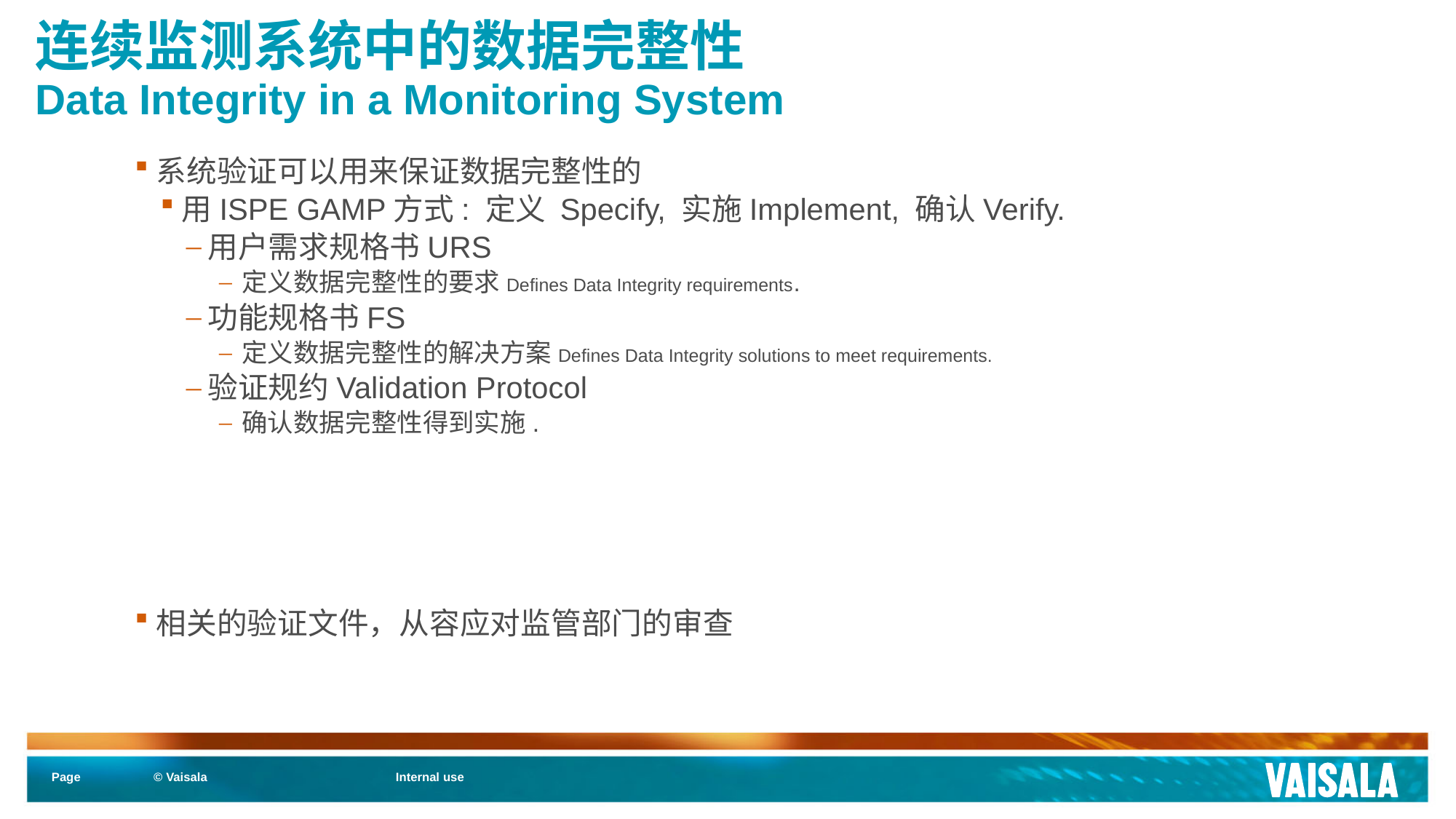

连续监测系统中的数据完整性
Data Integrity in a Monitoring System
系统验证可以用来保证数据完整性的
用ISPE GAMP方式: 定义 Specify, 实施Implement, 确认Verify.
用户需求规格书URS
定义数据完整性的要求Defines Data Integrity requirements.
功能规格书FS
定义数据完整性的解决方案Defines Data Integrity solutions to meet requirements.
验证规约Validation Protocol
确认数据完整性得到实施.

相关的验证文件，从容应对监管部门的审查